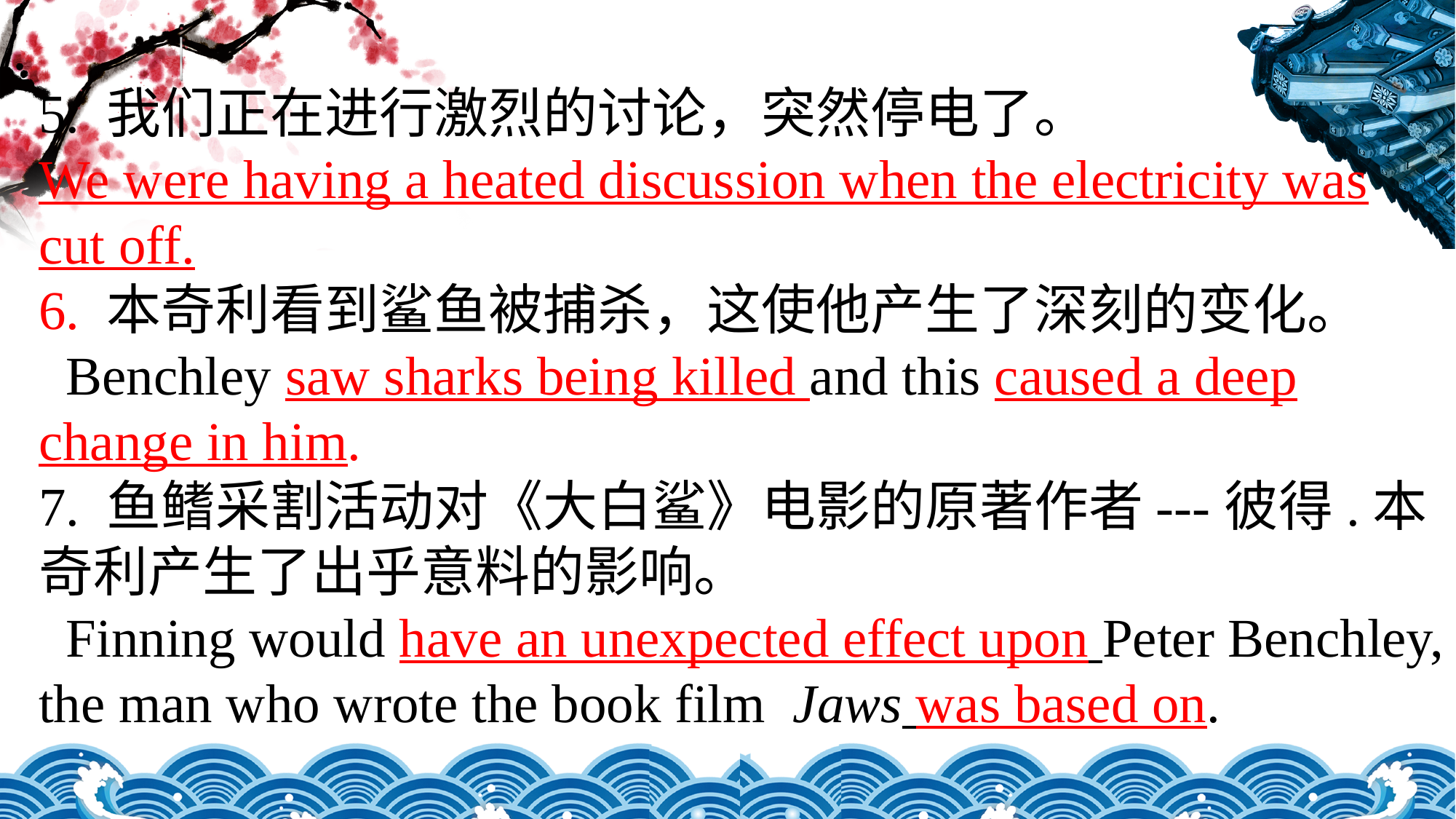

5. 我们正在进行激烈的讨论，突然停电了。We were having a heated discussion when the electricity was cut off. 6. 本奇利看到鲨鱼被捕杀，这使他产生了深刻的变化。  Benchley saw sharks being killed and this caused a deep change in him.7. 鱼鳍采割活动对《大白鲨》电影的原著作者---彼得.本奇利产生了出乎意料的影响。  Finning would have an unexpected effect upon Peter Benchley, the man who wrote the book film  Jaws was based on.